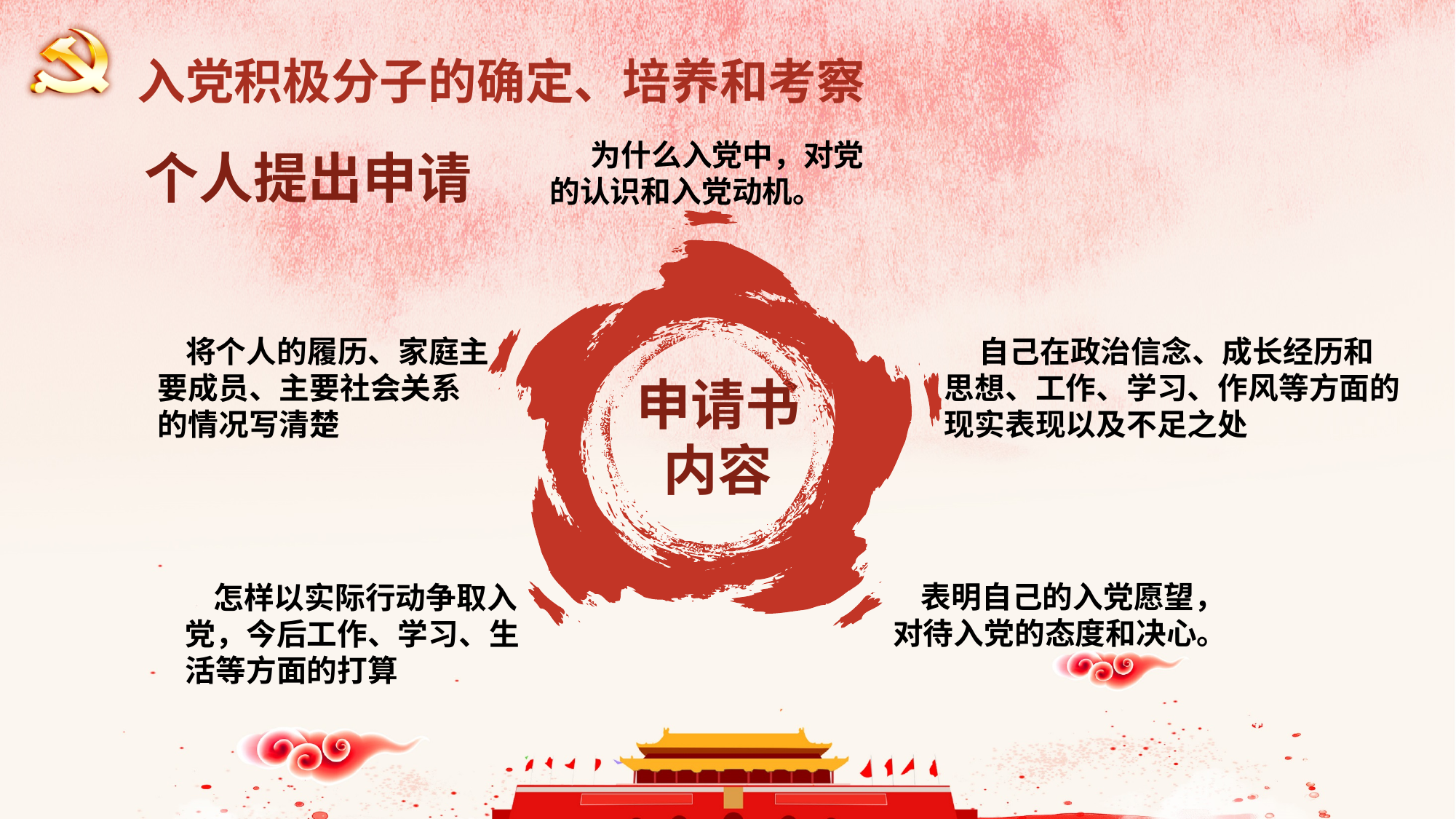

入党积极分子的确定、培养和考察
     为什么入党中，对党的认识和入党动机。
个人提出申请

    自己在政治信念、成长经历和思想、工作、学习、作风等方面的现实表现以及不足之处
   将个人的履历、家庭主要成员、主要社会关系的情况写清楚
申请书内容
   表明自己的入党愿望，对待入党的态度和决心。
   怎样以实际行动争取入党，今后工作、学习、生活等方面的打算